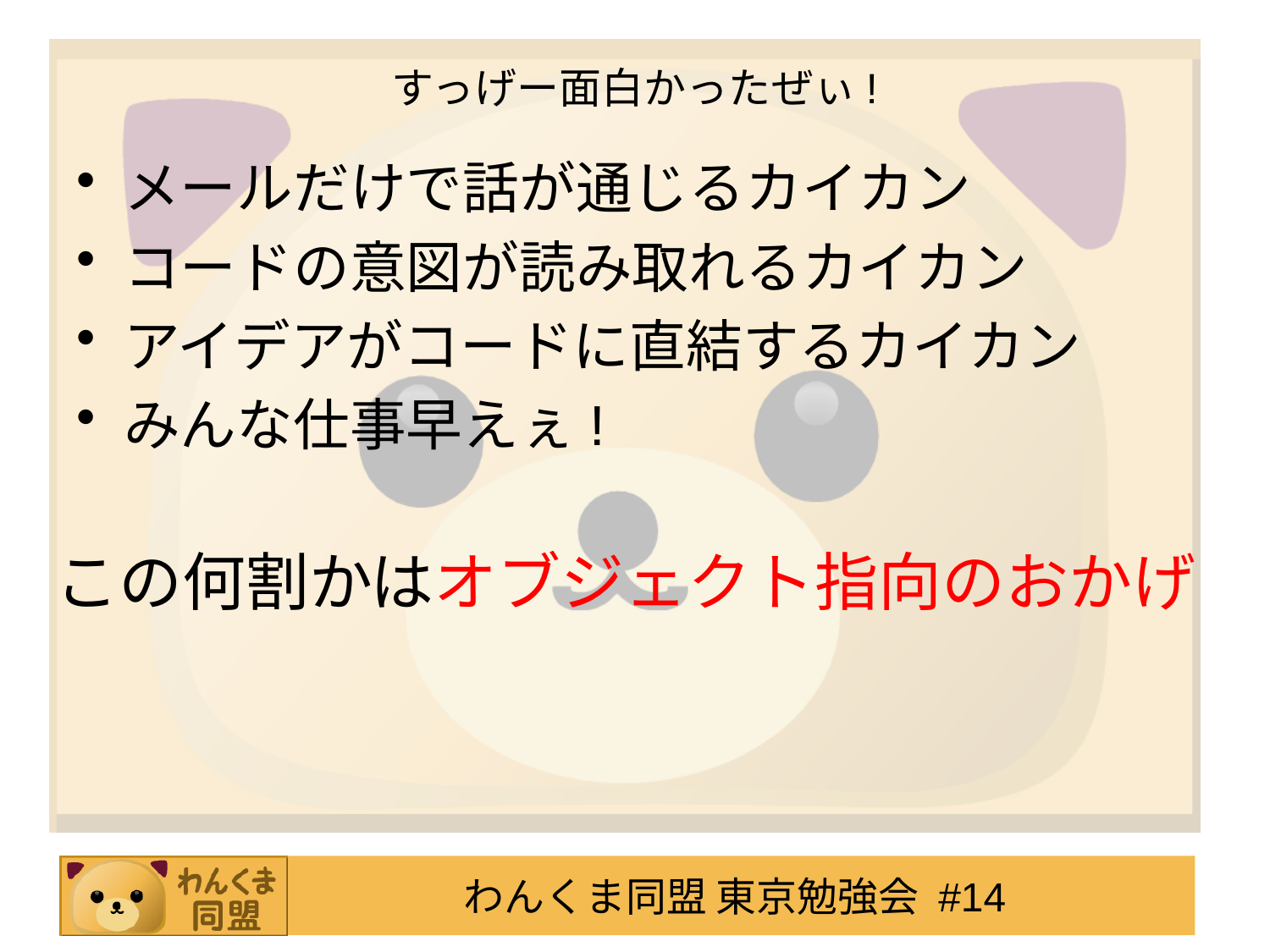

# すっげー面白かったぜぃ!
メールだけで話が通じるカイカン
コードの意図が読み取れるカイカン
アイデアがコードに直結するカイカン
みんな仕事早えぇ!
この何割かはオブジェクト指向のおかげ